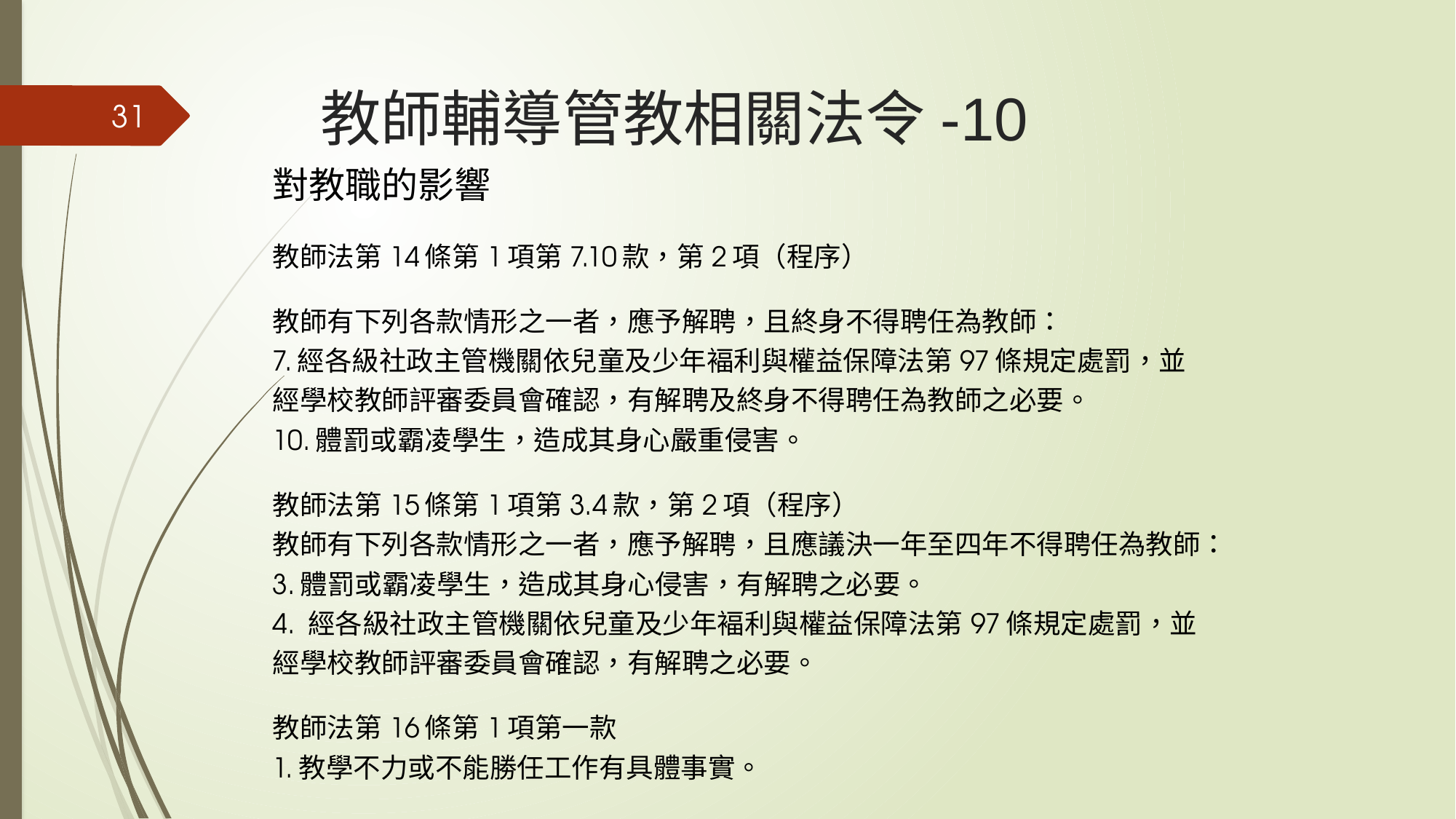

# 教師輔導管教相關法令-10
31
| 對教職的影響 教師法第14條第1項第7.10款，第2項（程序） 教師有下列各款情形之一者，應予解聘，且終身不得聘任為教師： 7.經各級社政主管機關依兒童及少年褔利與權益保障法第97條規定處罰，並經學校教師評審委員會確認，有解聘及終身不得聘任為教師之必要。 10.體罰或霸凌學生，造成其身心嚴重侵害。 教師法第15條第1項第3.4款，第2項（程序） 教師有下列各款情形之一者，應予解聘，且應議決一年至四年不得聘任為教師： 3.體罰或霸凌學生，造成其身心侵害，有解聘之必要。 4. 經各級社政主管機關依兒童及少年褔利與權益保障法第97條規定處罰，並經學校教師評審委員會確認，有解聘之必要。 教師法第16條第1項第一款 1.教學不力或不能勝任工作有具體事實。 |
| --- |
|  |
|  |